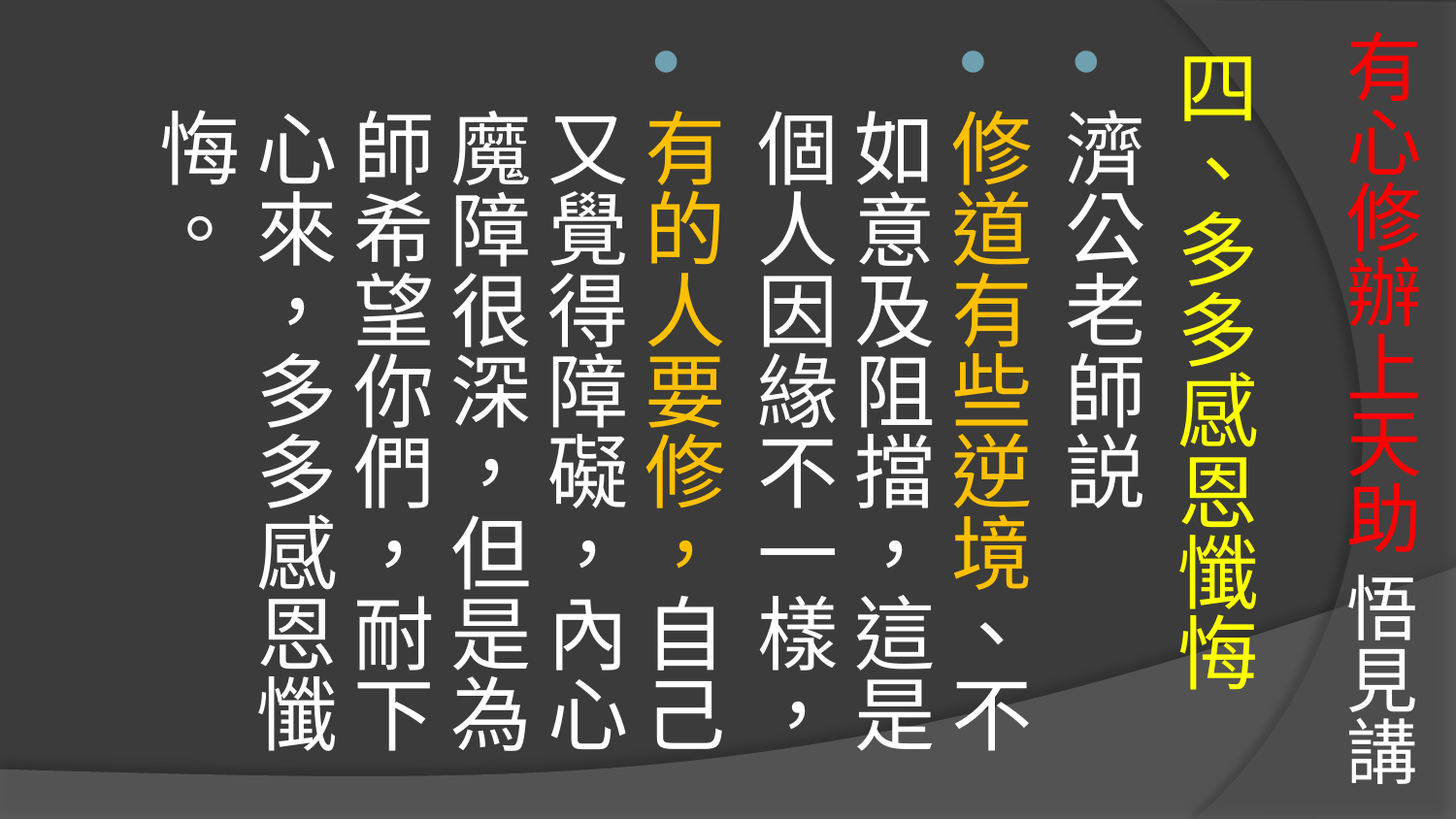

# 有心修辦上天助 悟見講
四、多多感恩懺悔
濟公老師説
修道有些逆境、不如意及阻擋，這是個人因緣不一樣，
有的人要修，自己又覺得障礙，內心魔障很深，但是為師希望你們，耐下心來，多多感恩懺悔。